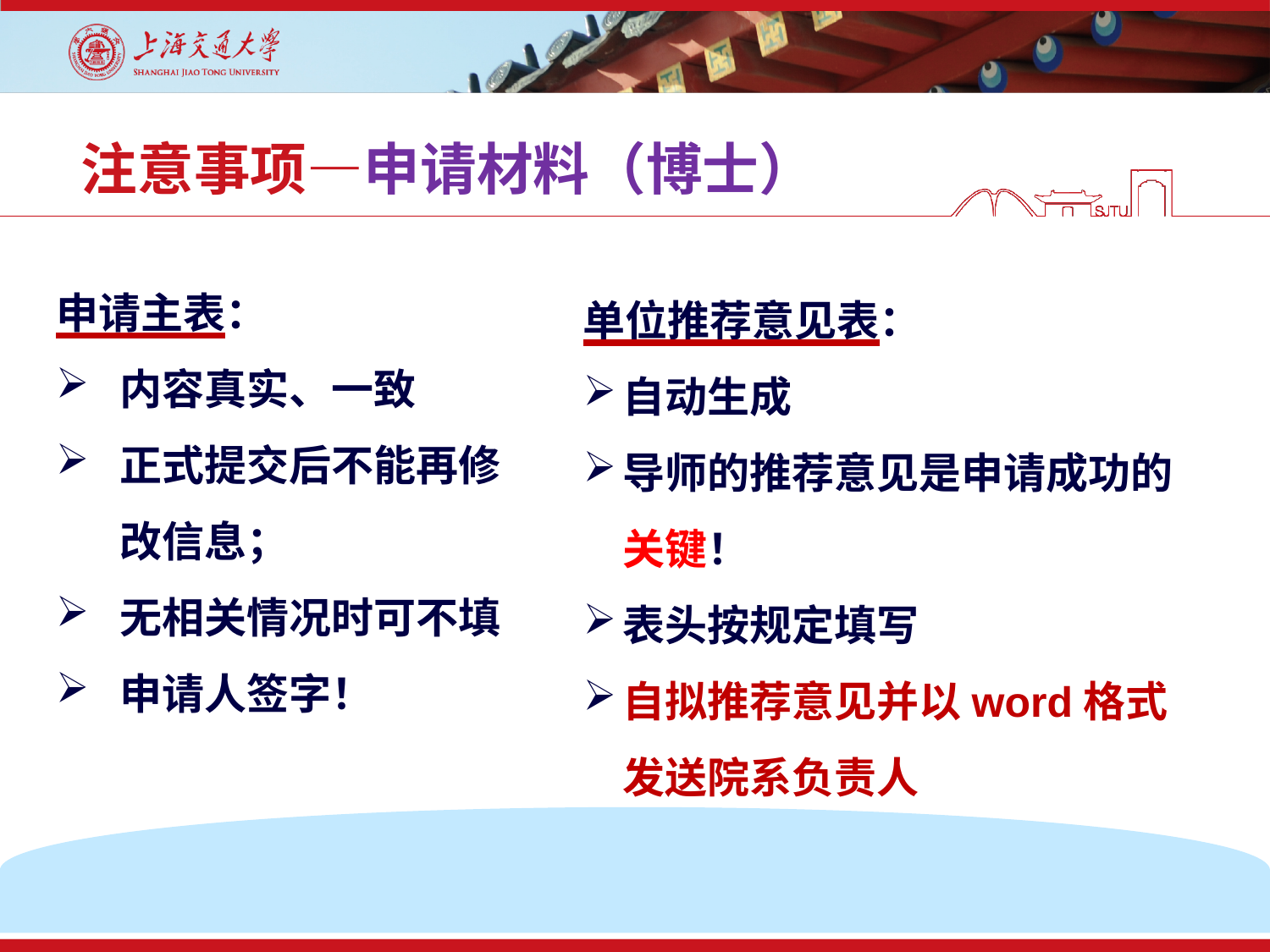

# 注意事项—申请材料（博士）

申请主表：
内容真实、一致
正式提交后不能再修改信息；
无相关情况时可不填
申请人签字！
单位推荐意见表：
自动生成
导师的推荐意见是申请成功的关键！
表头按规定填写
自拟推荐意见并以word格式发送院系负责人